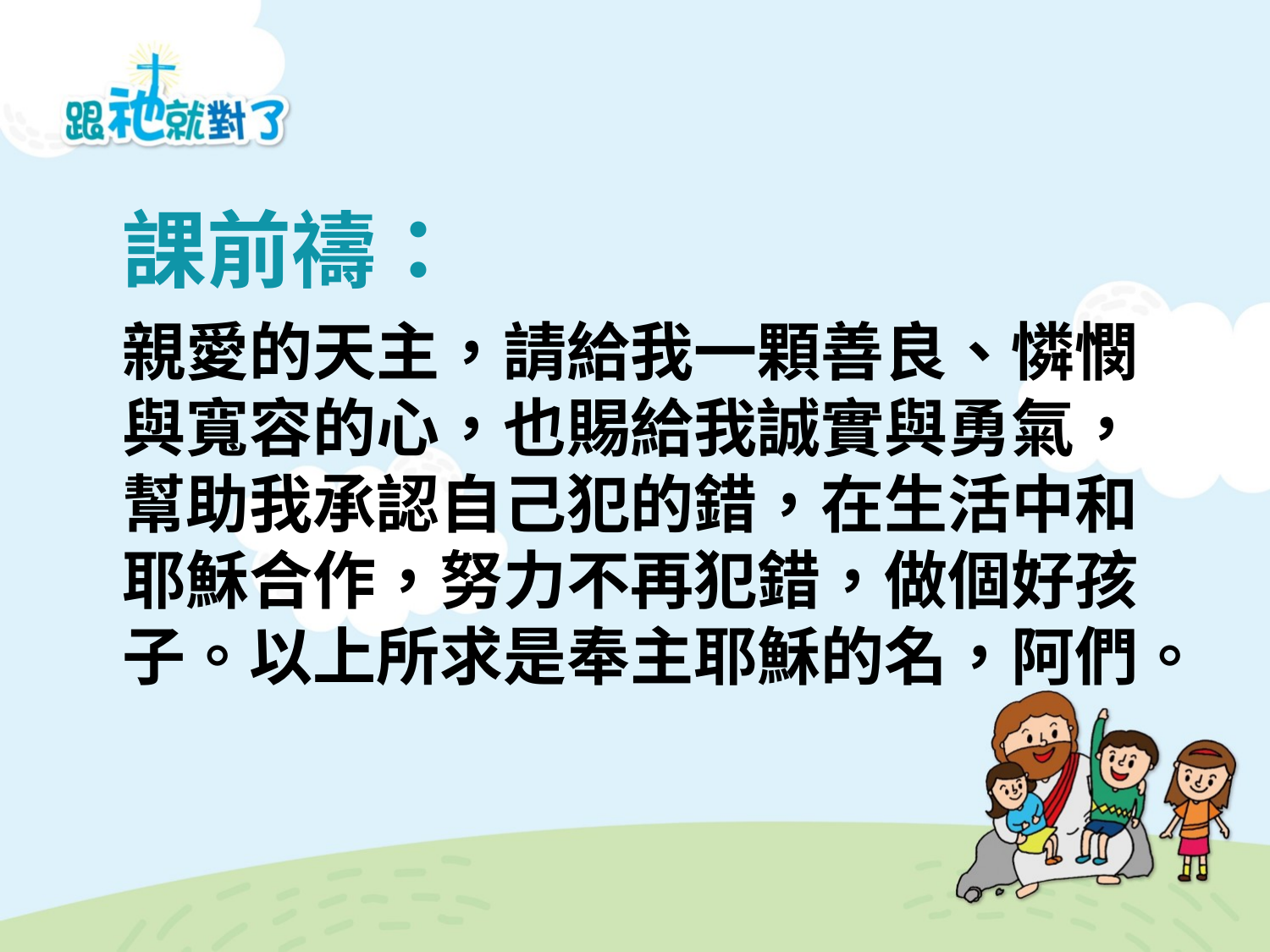

課前禱：
親愛的天主，請給我一顆善良、憐憫與寬容的心，也賜給我誠實與勇氣，幫助我承認自己犯的錯，在生活中和耶穌合作，努力不再犯錯，做個好孩子。以上所求是奉主耶穌的名，阿們。